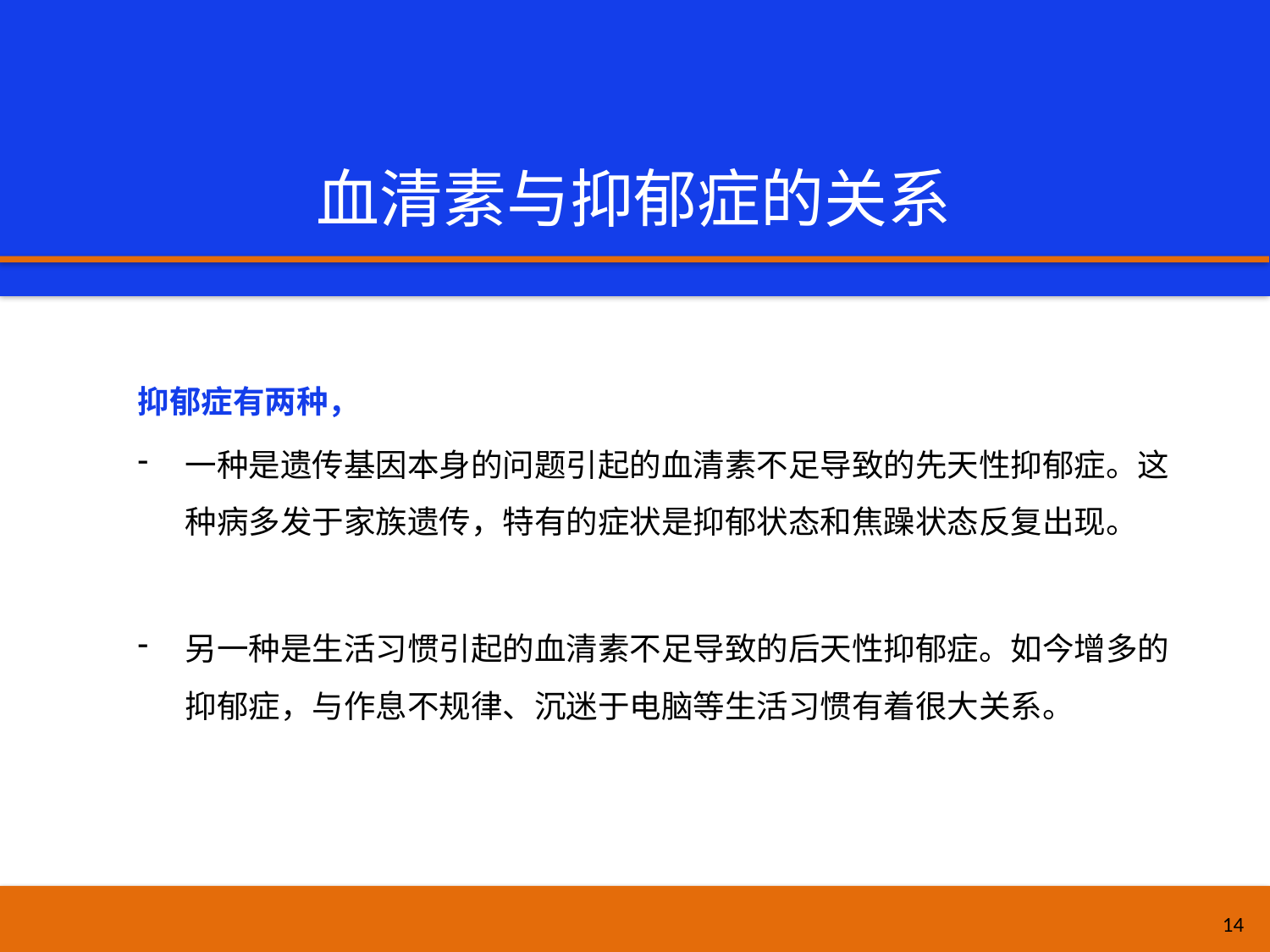

# 血清素与抑郁症的关系
抑郁症有两种，
一种是遗传基因本身的问题引起的血清素不足导致的先天性抑郁症。这种病多发于家族遗传，特有的症状是抑郁状态和焦躁状态反复出现。

另一种是生活习惯引起的血清素不足导致的后天性抑郁症。如今增多的抑郁症，与作息不规律、沉迷于电脑等生活习惯有着很大关系。